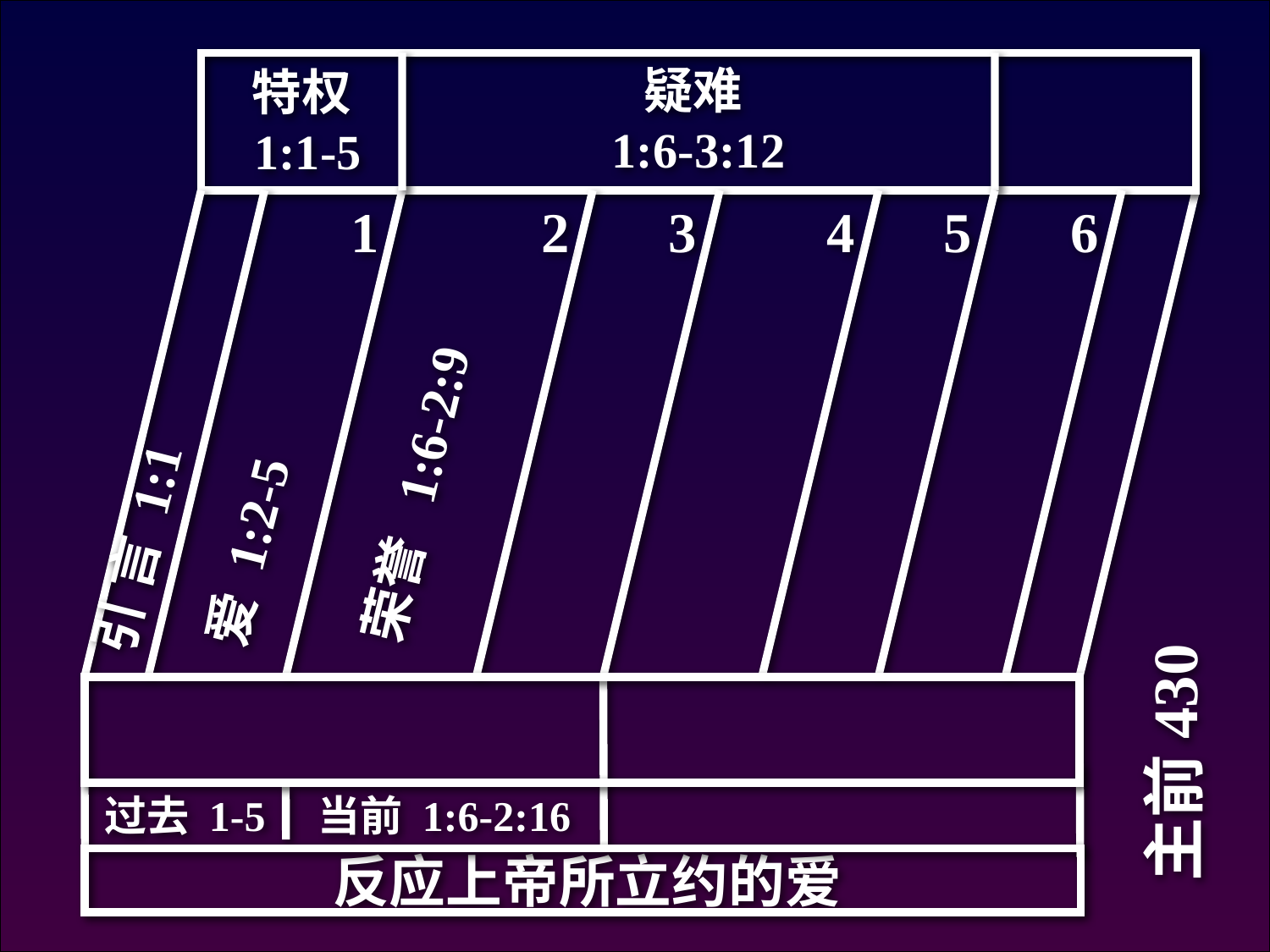

Chart 1:6-2:9

疑难
1:6-3:12

特权
 1:1-5

1

2

3

4

5

6

爱 1:2-5
引 言 1:1
荣誉  1:6-2:9
主前430

过去 1-5
当前 1:6-2:16

反应上帝所立约的爱